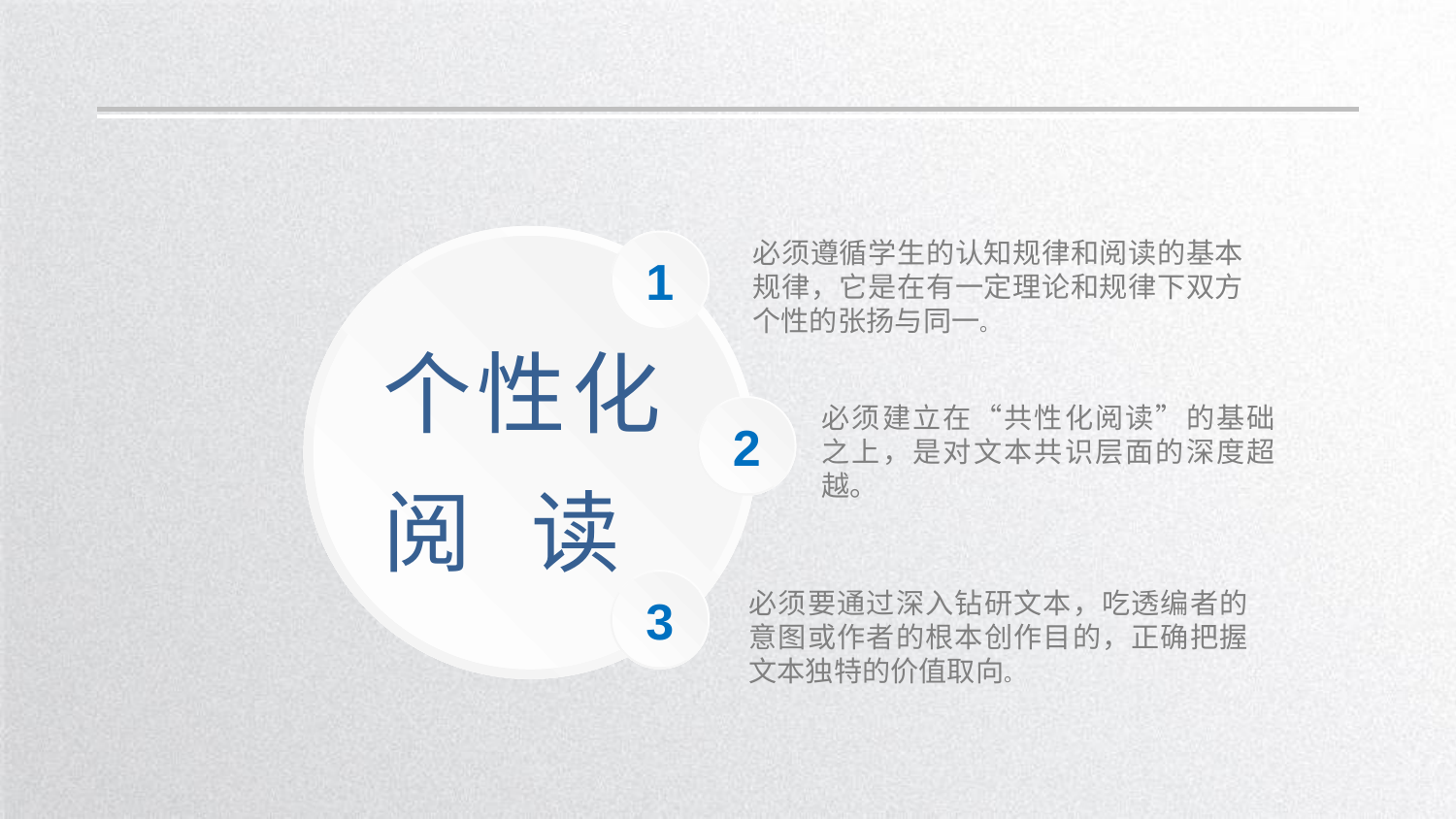

1
必须遵循学生的认知规律和阅读的基本规律，它是在有一定理论和规律下双方个性的张扬与同一。
个性化阅   读

2
必须建立在“共性化阅读”的基础之上，是对文本共识层面的深度超越。

3
必须要通过深入钻研文本，吃透编者的意图或作者的根本创作目的，正确把握文本独特的价值取向。